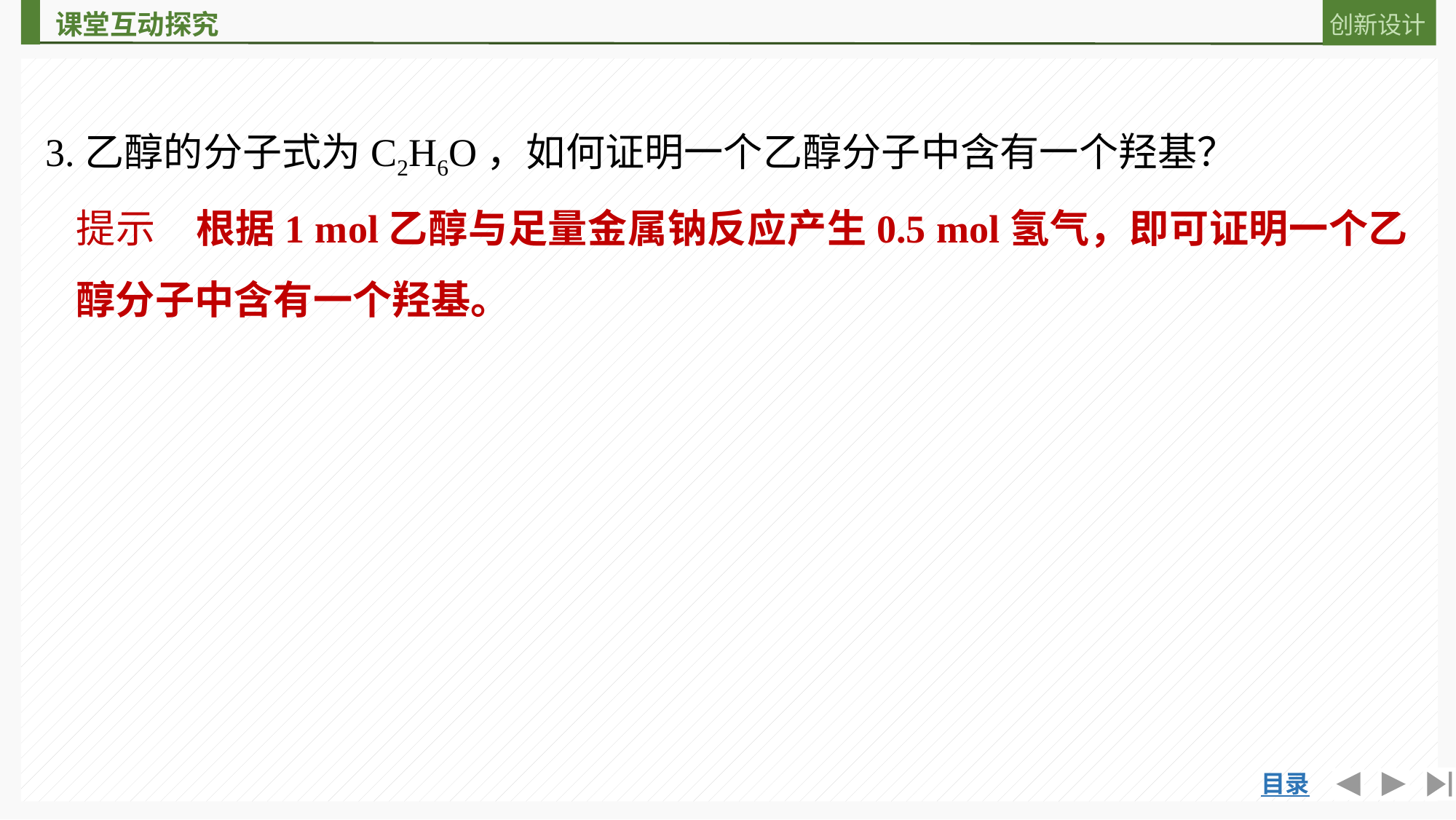

3.乙醇的分子式为C2H6O，如何证明一个乙醇分子中含有一个羟基？
提示　根据1 mol乙醇与足量金属钠反应产生0.5 mol氢气，即可证明一个乙醇分子中含有一个羟基。